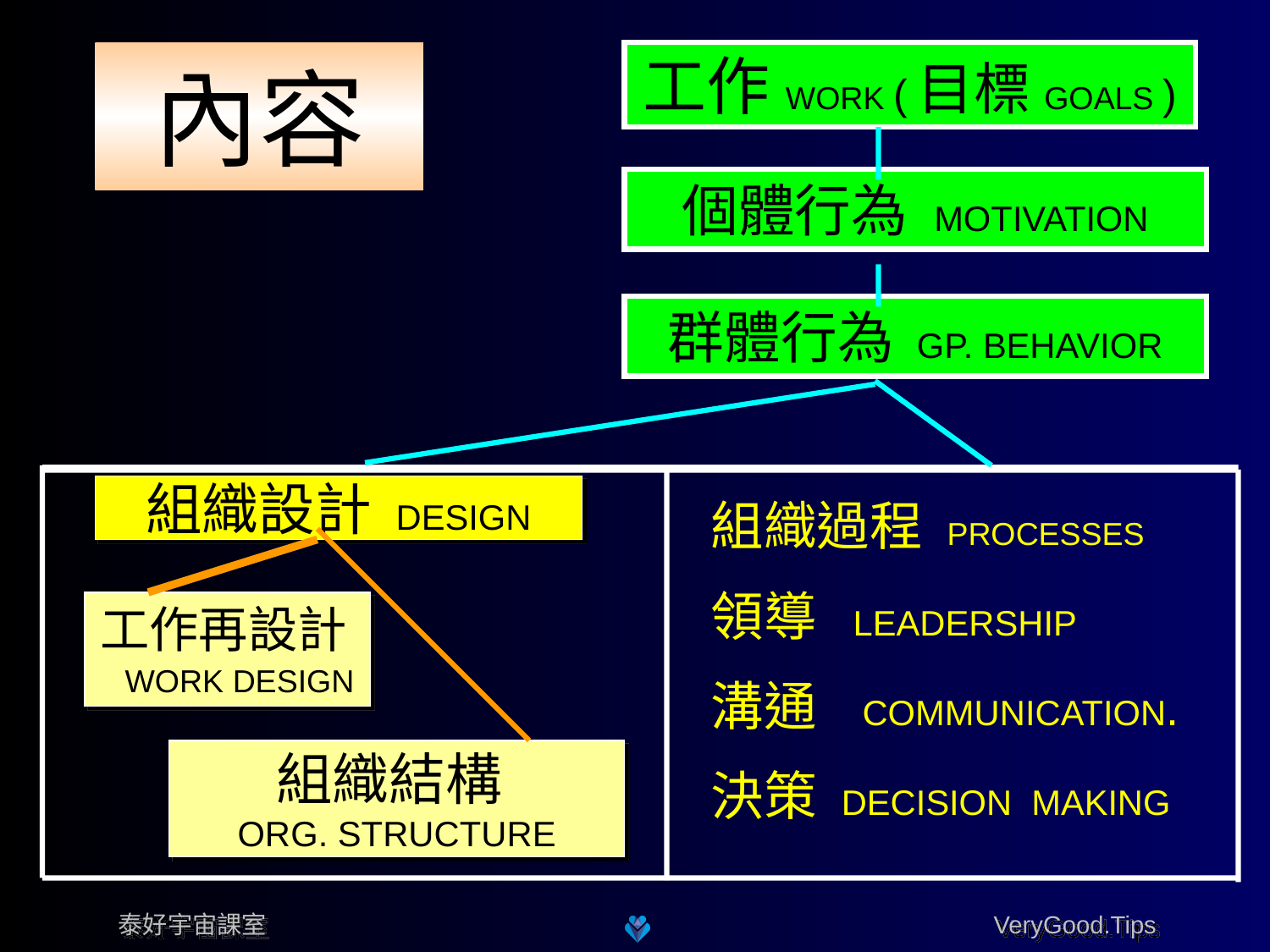

內容
工作WORK (目標GOALS )
內容

個體行為 MOTIVATION

群體行為 GP. BEHAVIOR

組織設計  DESIGN
組織過程 PROCESSES
領導  LEADERSHIP
溝通	 COMMUNICATION.
決策 DECISION  MAKING

工作再設計    WORK DESIGN
組織結構
ORG. STRUCTURE